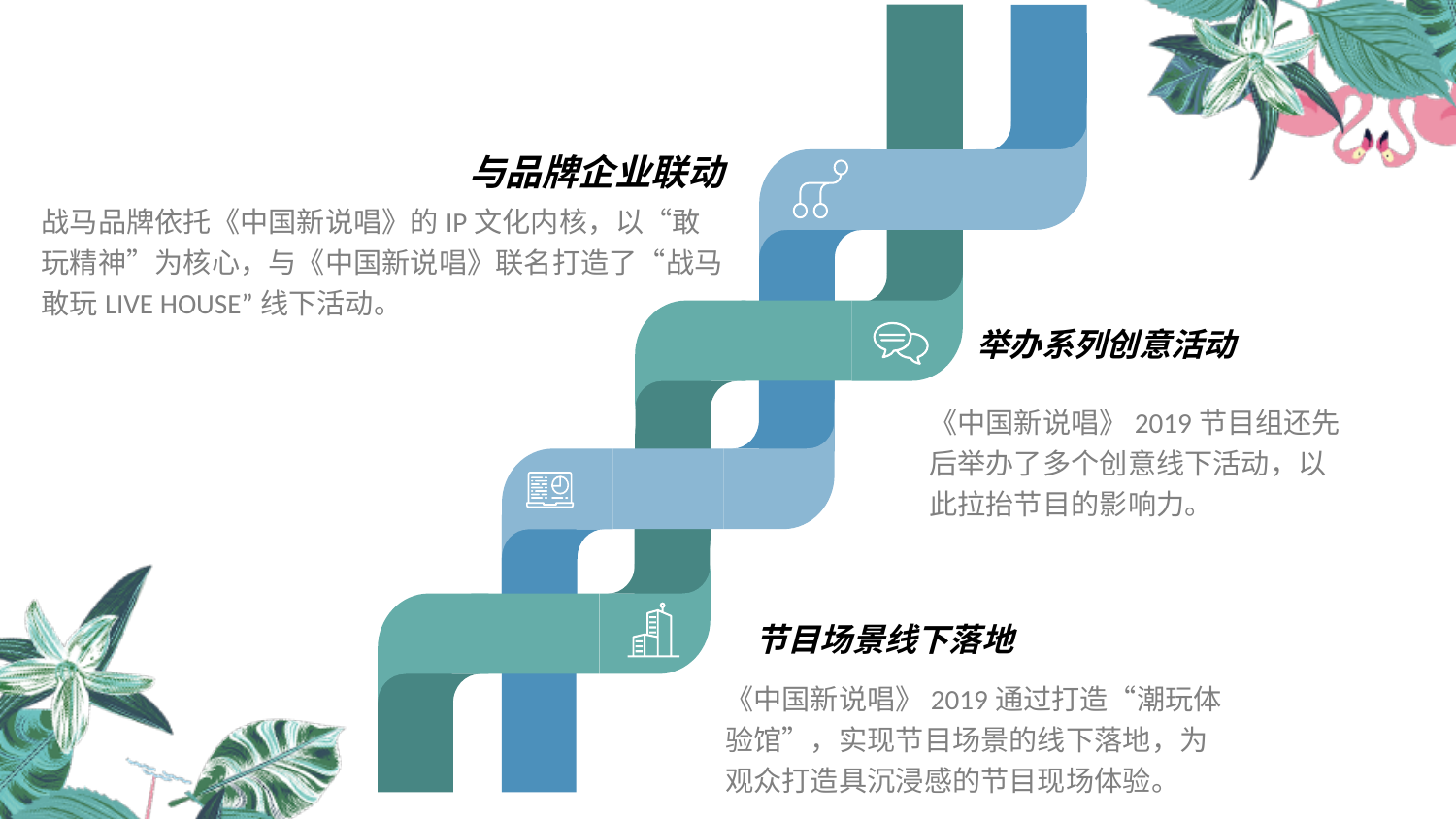

与品牌企业联动

战马品牌依托《中国新说唱》的IP文化内核，以“敢玩精神”为核心，与《中国新说唱》联名打造了“战马敢玩LIVE HOUSE”线下活动。

举办系列创意活动

《中国新说唱》2019节目组还先后举办了多个创意线下活动，以此拉抬节目的影响力。

节目场景线下落地

《中国新说唱》2019通过打造“潮玩体验馆”，实现节目场景的线下落地，为观众打造具沉浸感的节目现场体验。

延迟符号